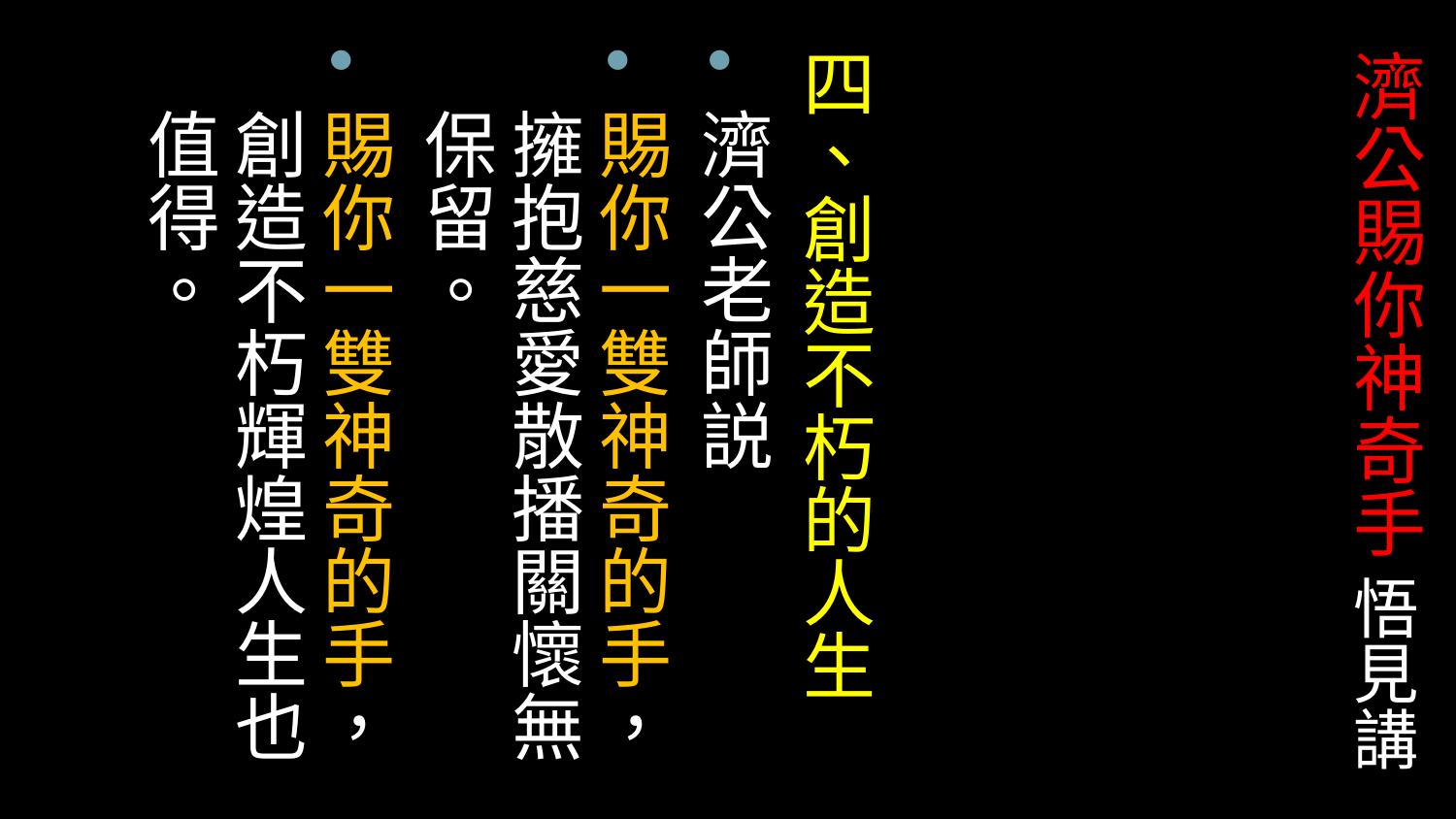

四、創造不朽的人生
濟公老師説
賜你一雙神奇的手，擁抱慈愛散播關懷無保留。
賜你一雙神奇的手，創造不朽輝煌人生也值得。

# 濟公賜你神奇手 悟見講